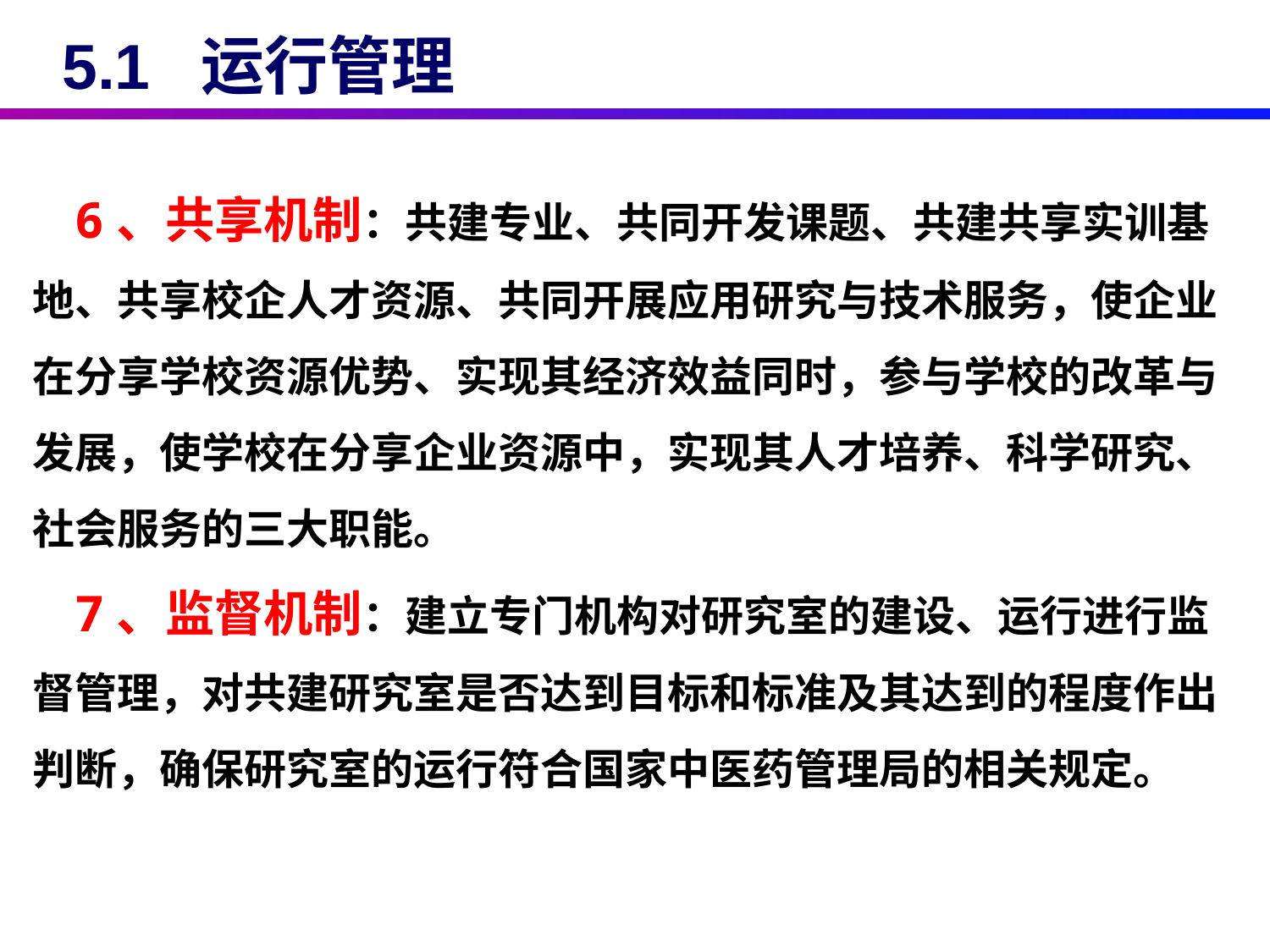

5.1  运行管理

6、共享机制：共建专业、共同开发课题、共建共享实训基地、共享校企人才资源、共同开展应用研究与技术服务，使企业在分享学校资源优势、实现其经济效益同时，参与学校的改革与发展，使学校在分享企业资源中，实现其人才培养、科学研究、社会服务的三大职能。
7、监督机制：建立专门机构对研究室的建设、运行进行监督管理，对共建研究室是否达到目标和标准及其达到的程度作出判断，确保研究室的运行符合国家中医药管理局的相关规定。